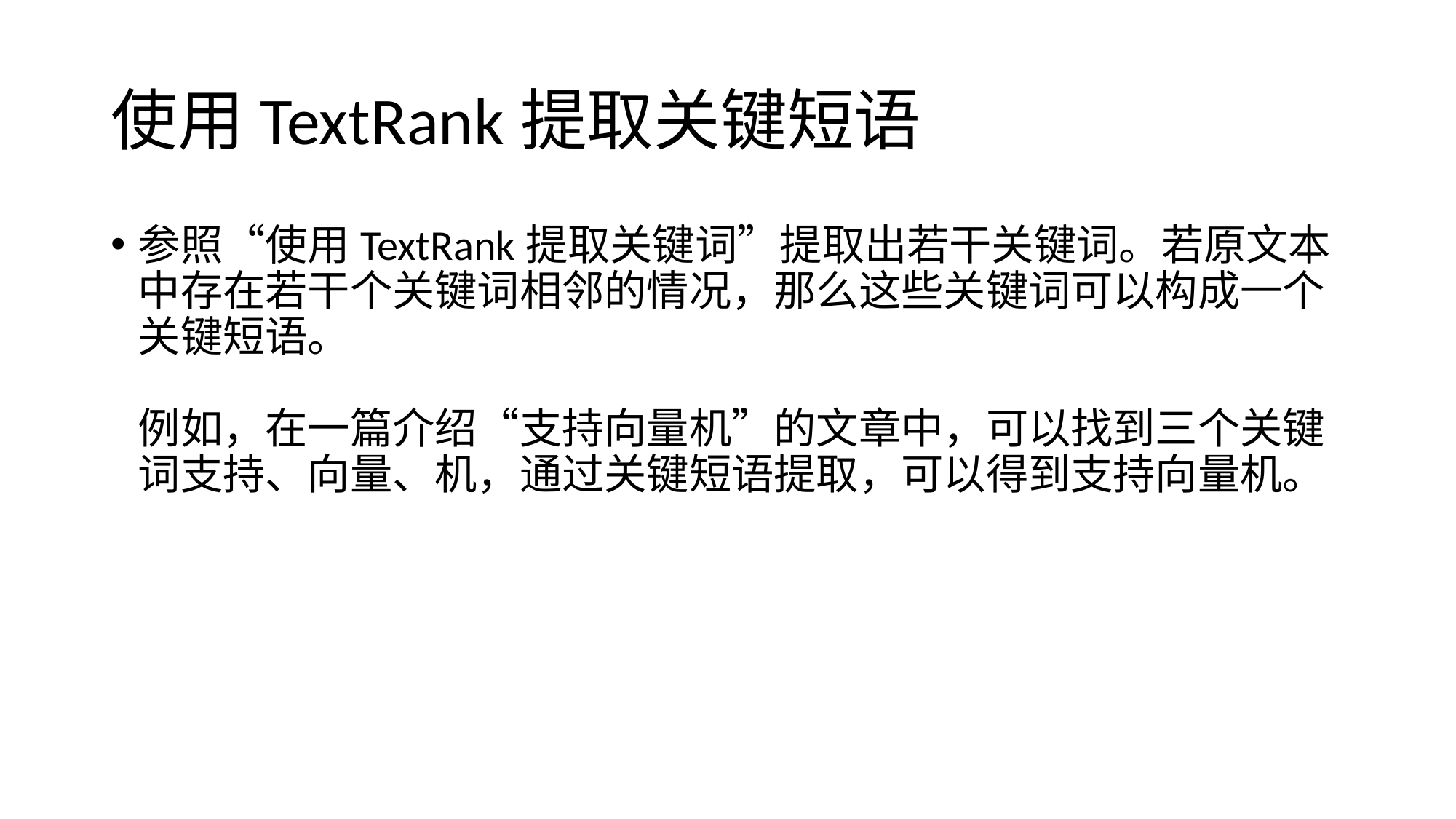

# 使用TextRank提取关键短语
参照“使用TextRank提取关键词”提取出若干关键词。若原文本中存在若干个关键词相邻的情况，那么这些关键词可以构成一个关键短语。
例如，在一篇介绍“支持向量机”的文章中，可以找到三个关键词支持、向量、机，通过关键短语提取，可以得到支持向量机。